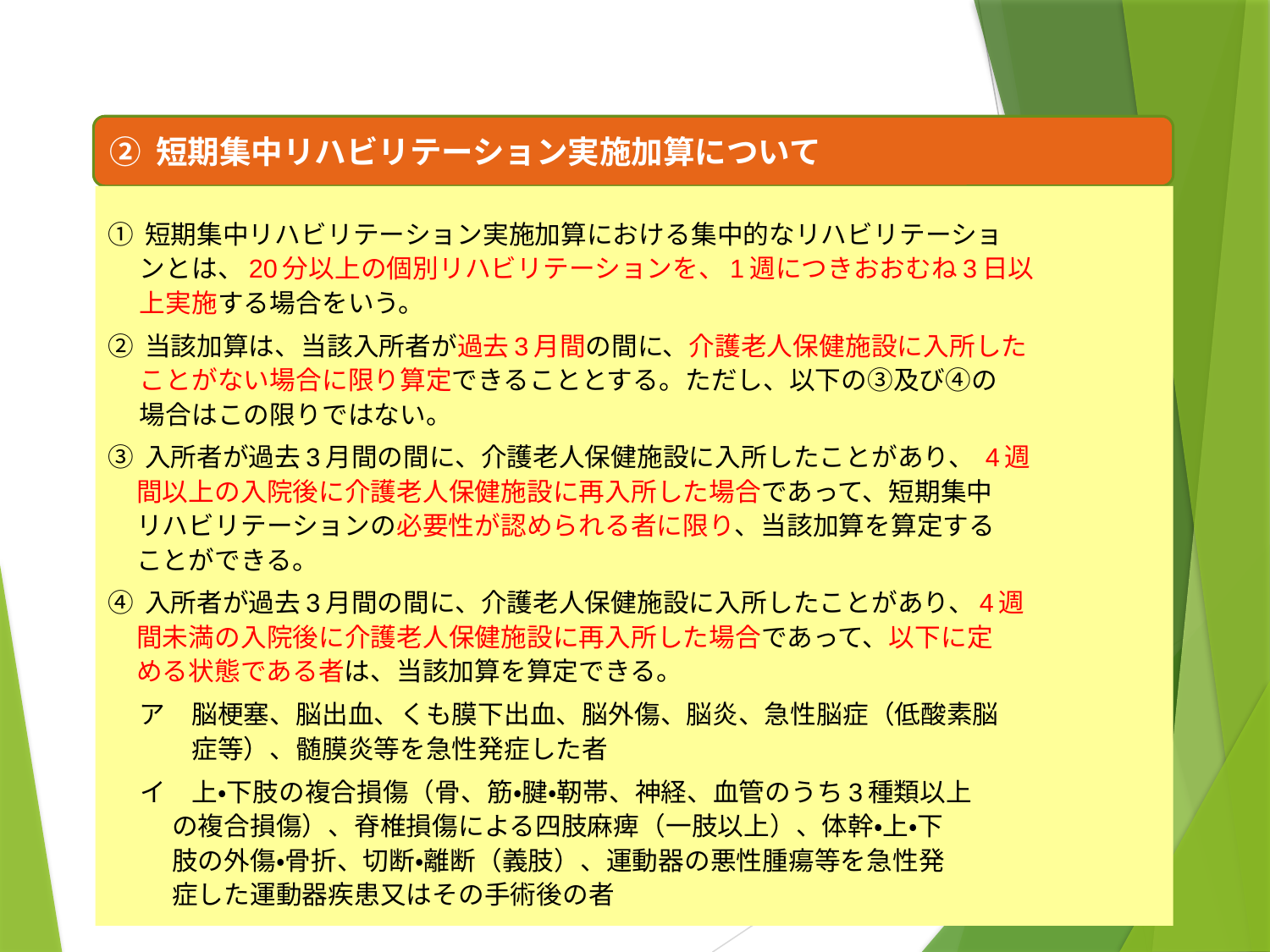

② 短期集中リハビリテーション実施加算について

① 短期集中リハビリテーション実施加算における集中的なリハビリテーショ
　 ンとは、20分以上の個別リハビリテーションを、1週につきおおむね3日以
　 上実施する場合をいう。
② 当該加算は、当該入所者が過去3月間の間に、介護老人保健施設に入所した
　 ことがない場合に限り算定できることとする。ただし、以下の③及び④の
　 場合はこの限りではない。
③ 入所者が過去3月間の間に、介護老人保健施設に入所したことがあり、 4週
    間以上の入院後に介護老人保健施設に再入所した場合であって、短期集中
    リハビリテーションの必要性が認められる者に限り、当該加算を算定する
    ことができる。
④ 入所者が過去3月間の間に、介護老人保健施設に入所したことがあり、4週
    間未満の入院後に介護老人保健施設に再入所した場合であって、以下に定
    める状態である者は、当該加算を算定できる。
　 ア　脳梗塞、脳出血、くも膜下出血、脳外傷、脳炎、急性脳症（低酸素脳
　　　 症等）、髄膜炎等を急性発症した者
　 イ　上・下肢の複合損傷（骨、筋・腱・靭帯、神経、血管のうち3種類以上
          の複合損傷）、脊椎損傷による四肢麻痺（一肢以上）、体幹・上・下
          肢の外傷・骨折、切断・離断（義肢）、運動器の悪性腫瘍等を急性発
          症した運動器疾患又はその手術後の者

10